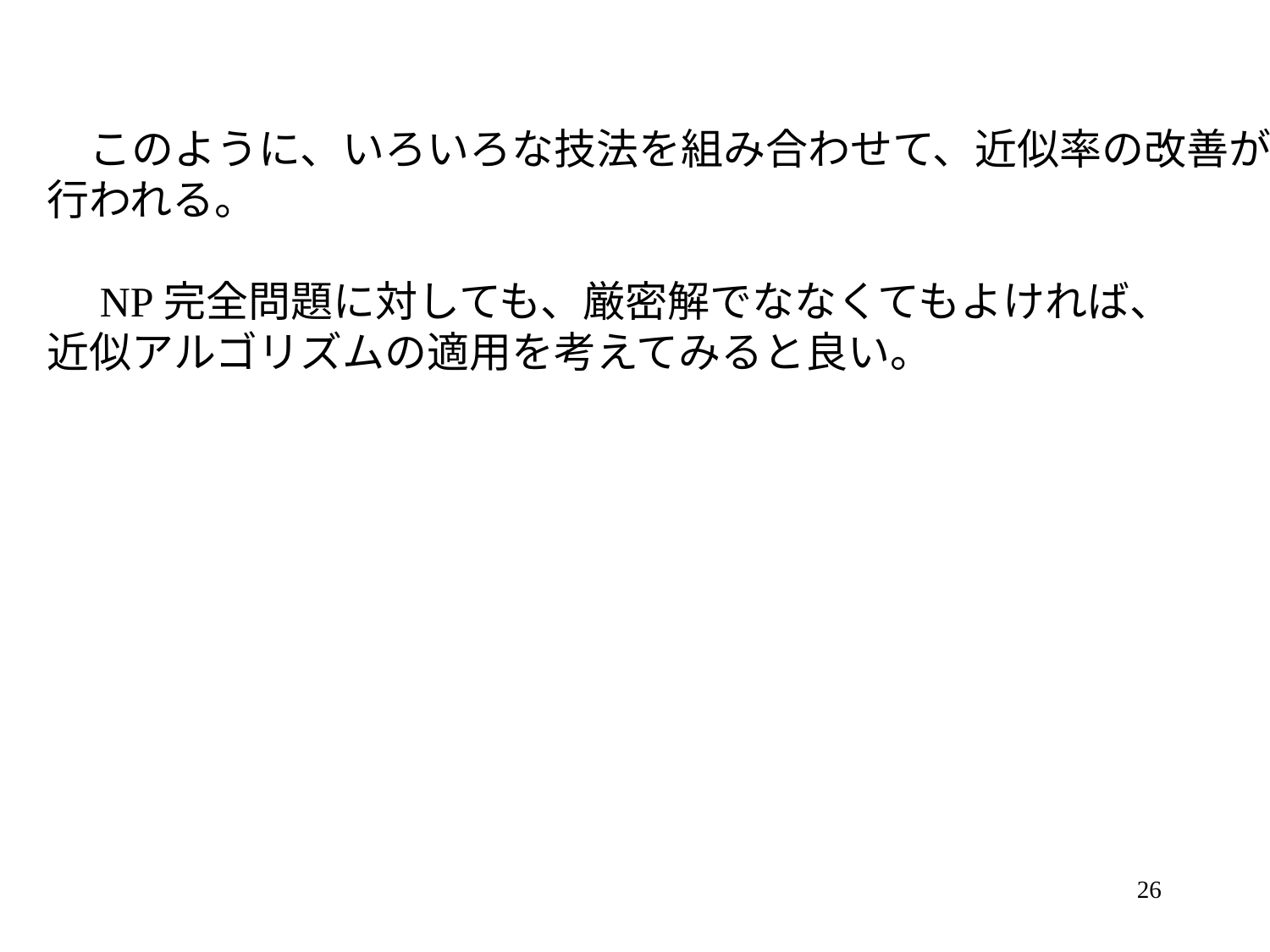

このように、いろいろな技法を組み合わせて、近似率の改善が
行われる。

　NP完全問題に対しても、厳密解でななくてもよければ、
近似アルゴリズムの適用を考えてみると良い。
26